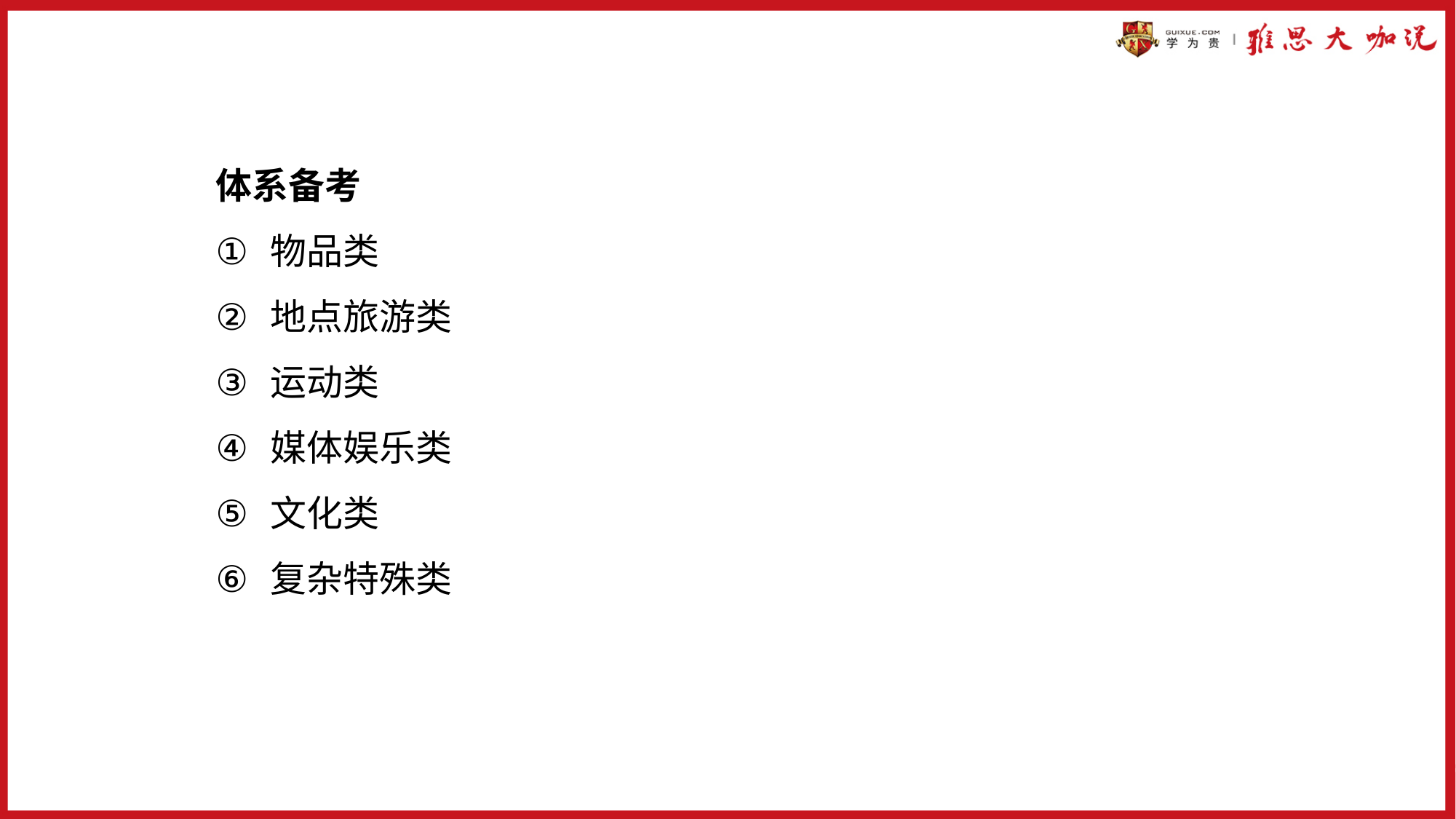

体系备考
物品类
地点旅游类
运动类
媒体娱乐类
文化类
复杂特殊类